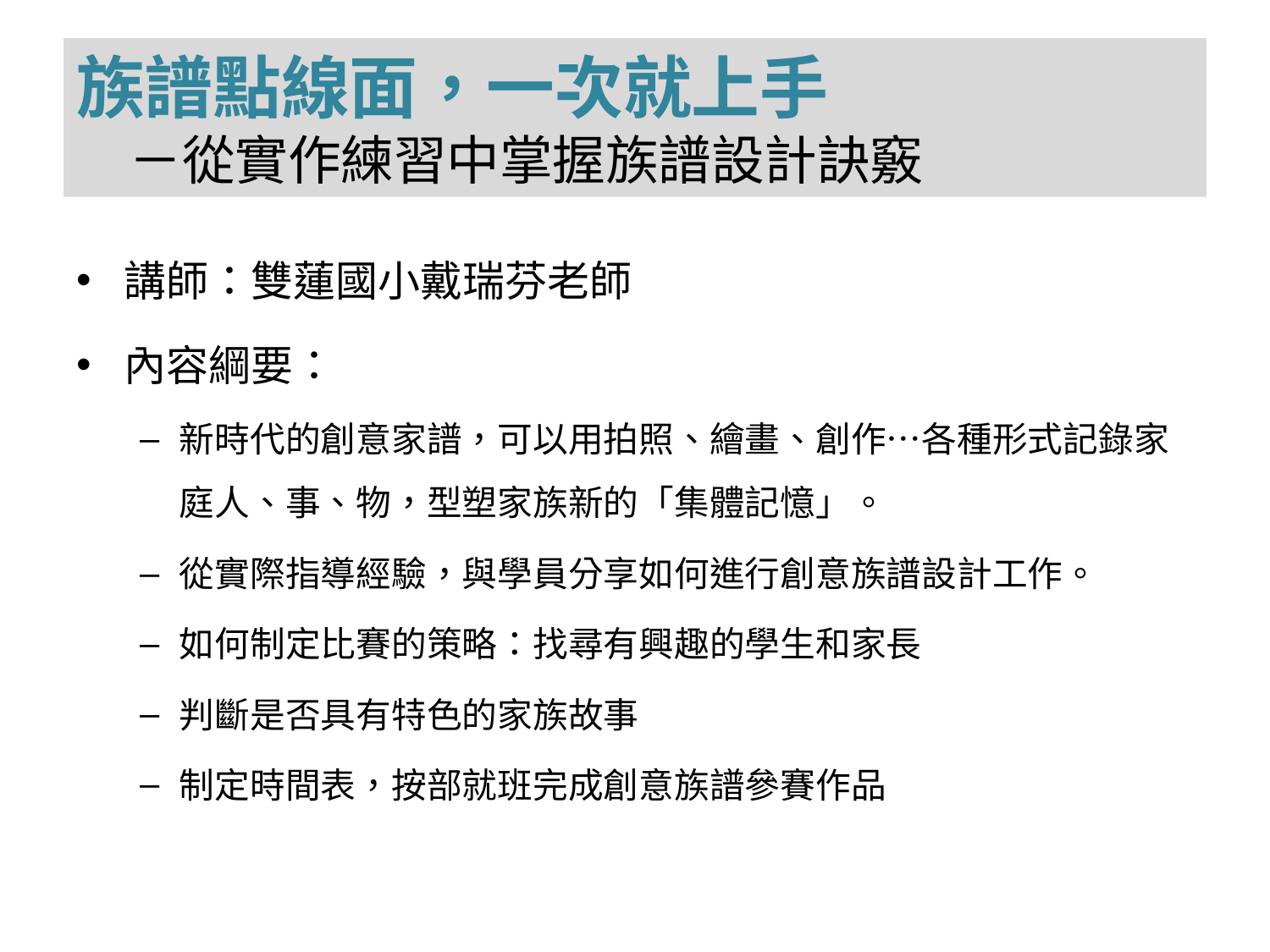

# 族譜點線面，一次就上手 　－從實作練習中掌握族譜設計訣竅
講師：雙蓮國小戴瑞芬老師
內容綱要：
新時代的創意家譜，可以用拍照、繪畫、創作…各種形式記錄家庭人、事、物，型塑家族新的「集體記憶」。
從實際指導經驗，與學員分享如何進行創意族譜設計工作。
如何制定比賽的策略：找尋有興趣的學生和家長
判斷是否具有特色的家族故事
制定時間表，按部就班完成創意族譜參賽作品